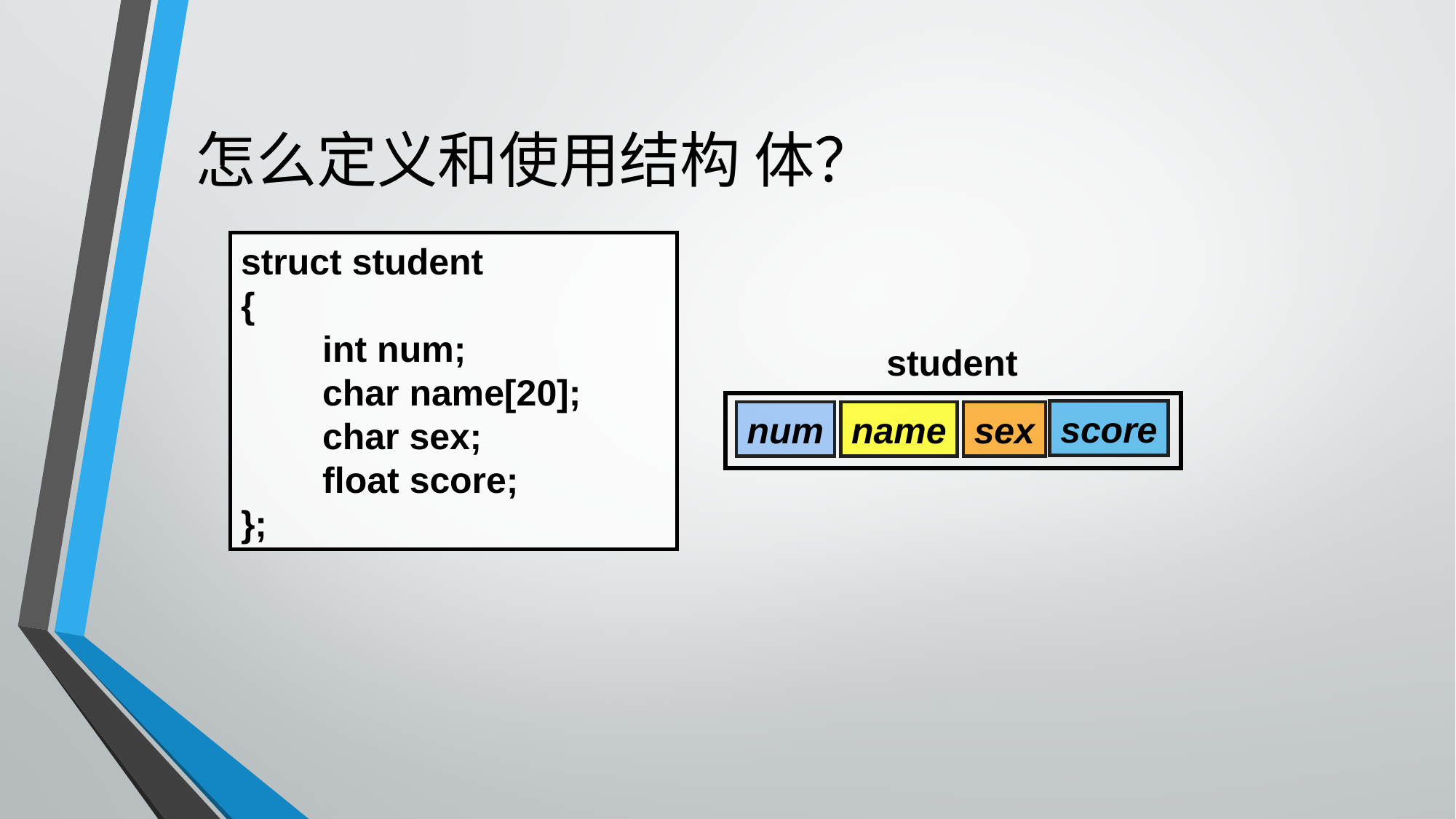

# 怎么定义和使用结构 体？
struct student
{
        int num;
        char name[20];
        char sex;
        float score;
};
student

score
num
sex
name